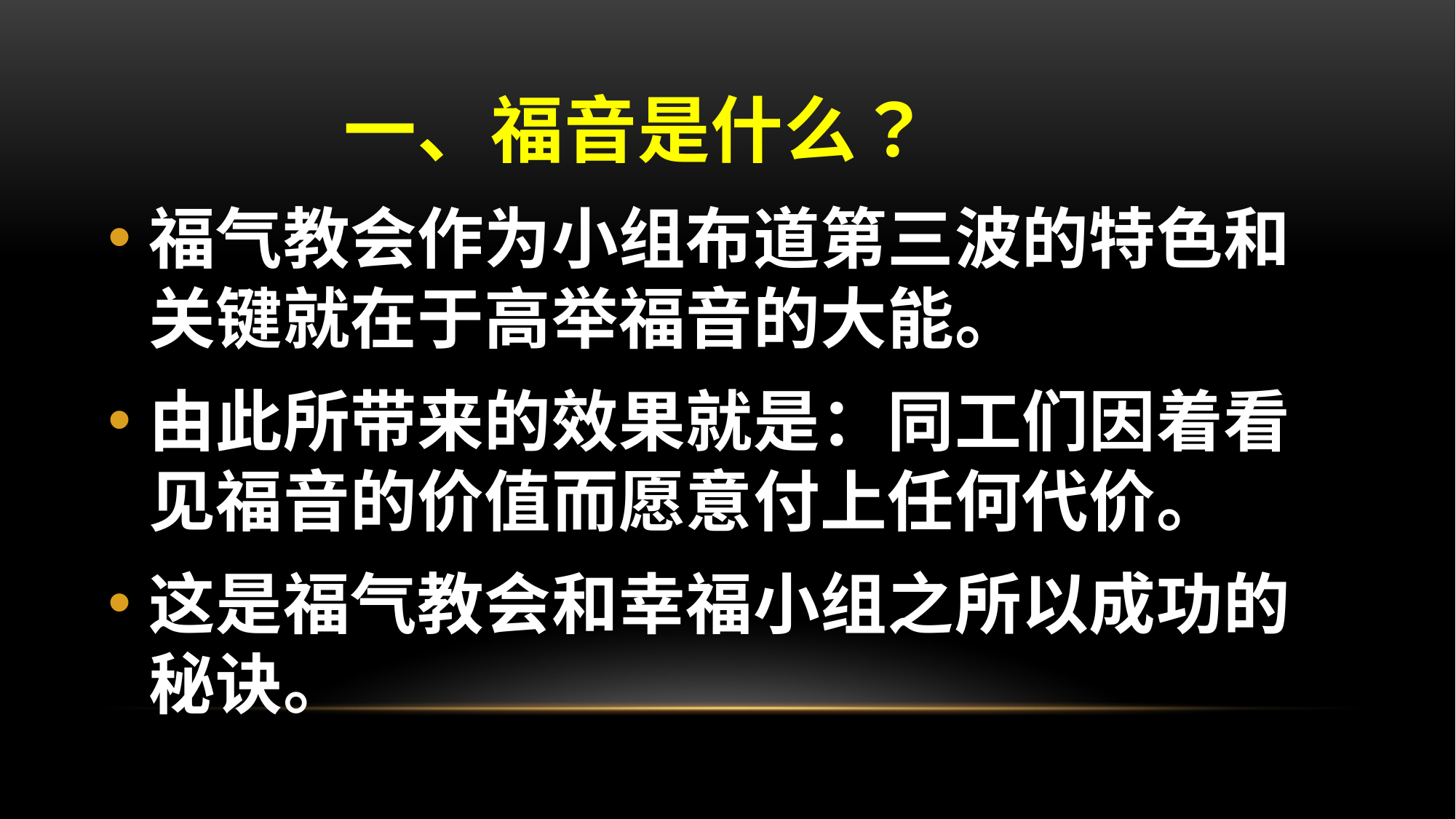

# 一、福音是什么？
福气教会作为小组布道第三波的特色和关键就在于高举福音的大能。
由此所带来的效果就是：同工们因着看见福音的价值而愿意付上任何代价。
这是福气教会和幸福小组之所以成功的秘诀。